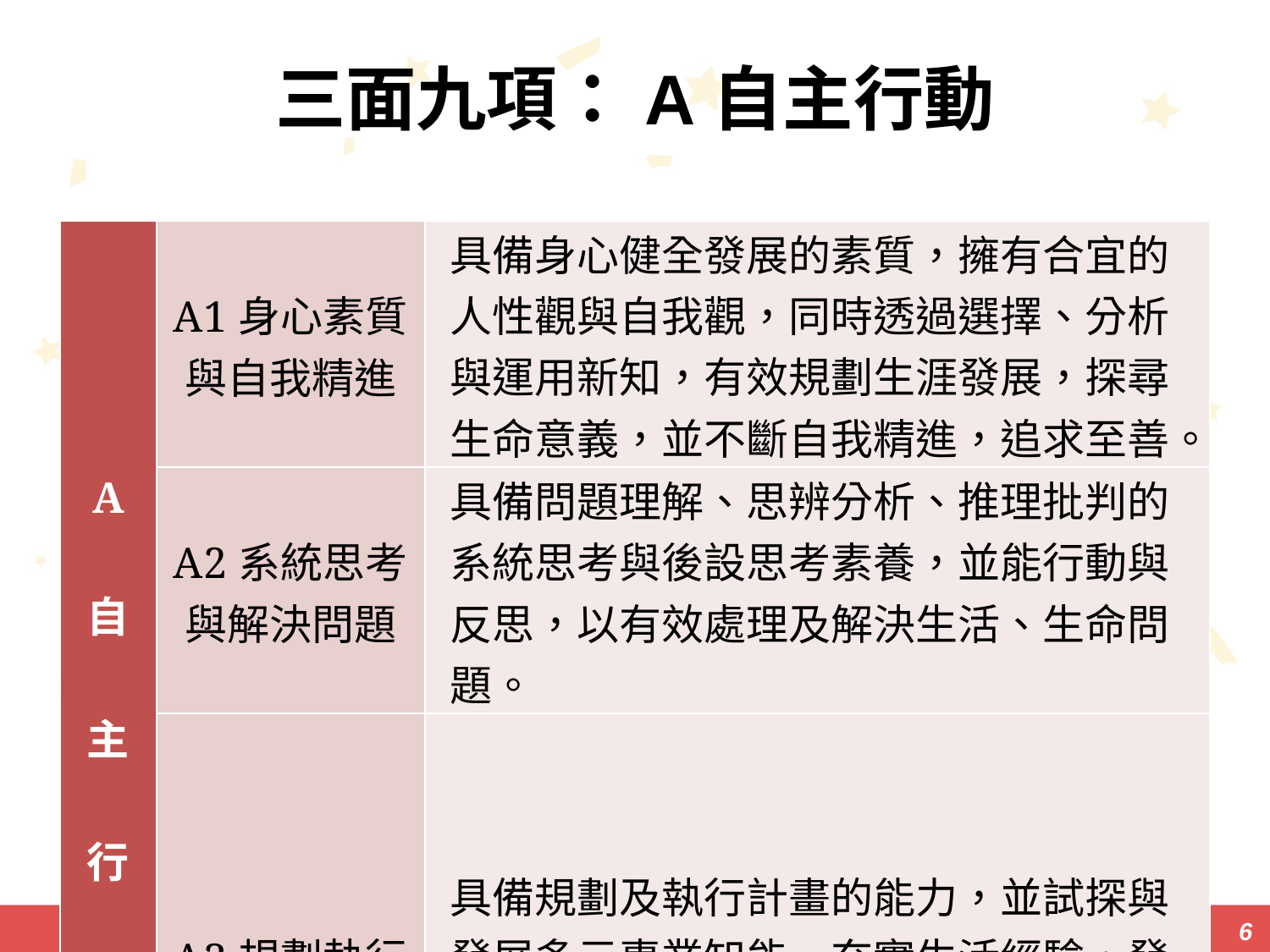

# 三面九項：A自主行動
| A 自 主 行 動 | A1身心素質與自我精進 | 具備身心健全發展的素質，擁有合宜的人性觀與自我觀，同時透過選擇、分析與運用新知，有效規劃生涯發展，探尋生命意義，並不斷自我精進，追求至善。 |
| --- | --- | --- |
|  | A2系統思考與解決問題 | 具備問題理解、思辨分析、推理批判的系統思考與後設思考素養，並能行動與反思，以有效處理及解決生活、生命問題。 |
|  | A3規劃執行與創新應變 | 具備規劃及執行計畫的能力，並試探與發展多元專業知能、充實生活經驗，發揮創新精神，以因應社會變遷、增進個人的彈性適應力。 |
6